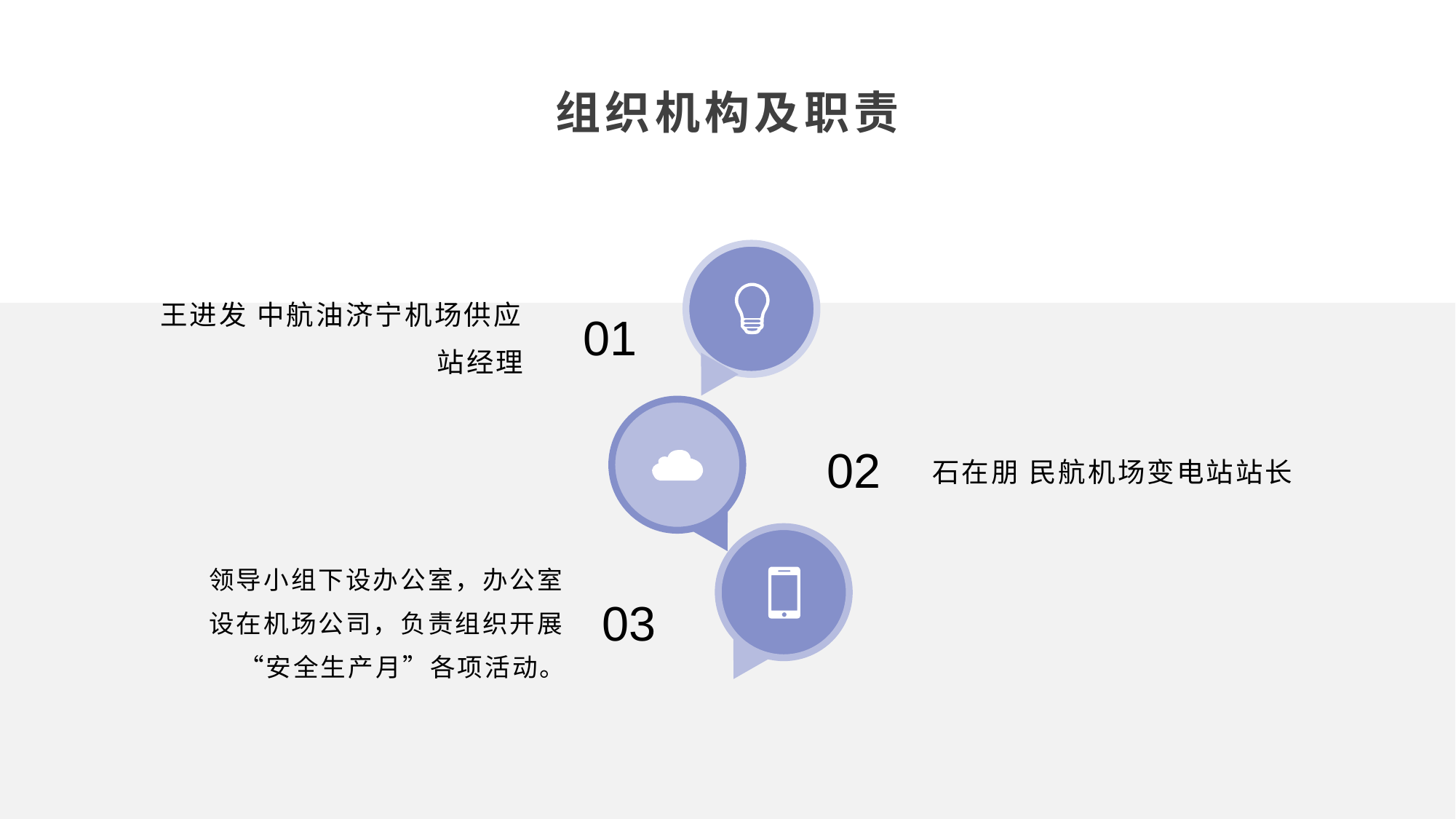

组织机构及职责

王进发 中航油济宁机场供应站经理

01

石在朋 民航机场变电站站长

02

领导小组下设办公室，办公室设在机场公司，负责组织开展“安全生产月”各项活动。

03